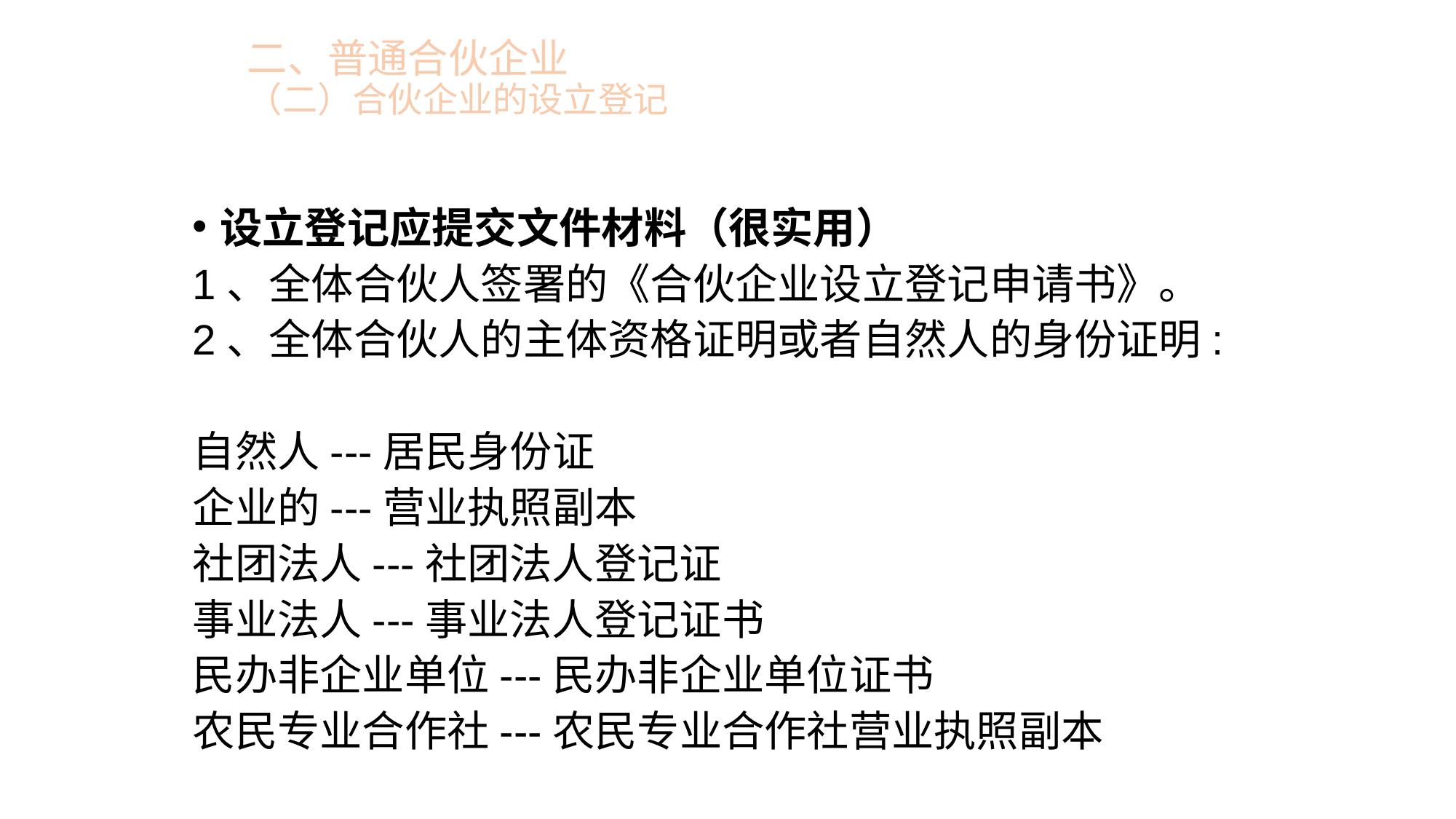

# 二、普通合伙企业 （二）合伙企业的设立登记

设立登记应提交文件材料（很实用）
1、全体合伙人签署的《合伙企业设立登记申请书》。
2、全体合伙人的主体资格证明或者自然人的身份证明:

自然人---居民身份证
企业的---营业执照副本
社团法人---社团法人登记证
事业法人---事业法人登记证书
民办非企业单位---民办非企业单位证书
农民专业合作社---农民专业合作社营业执照副本